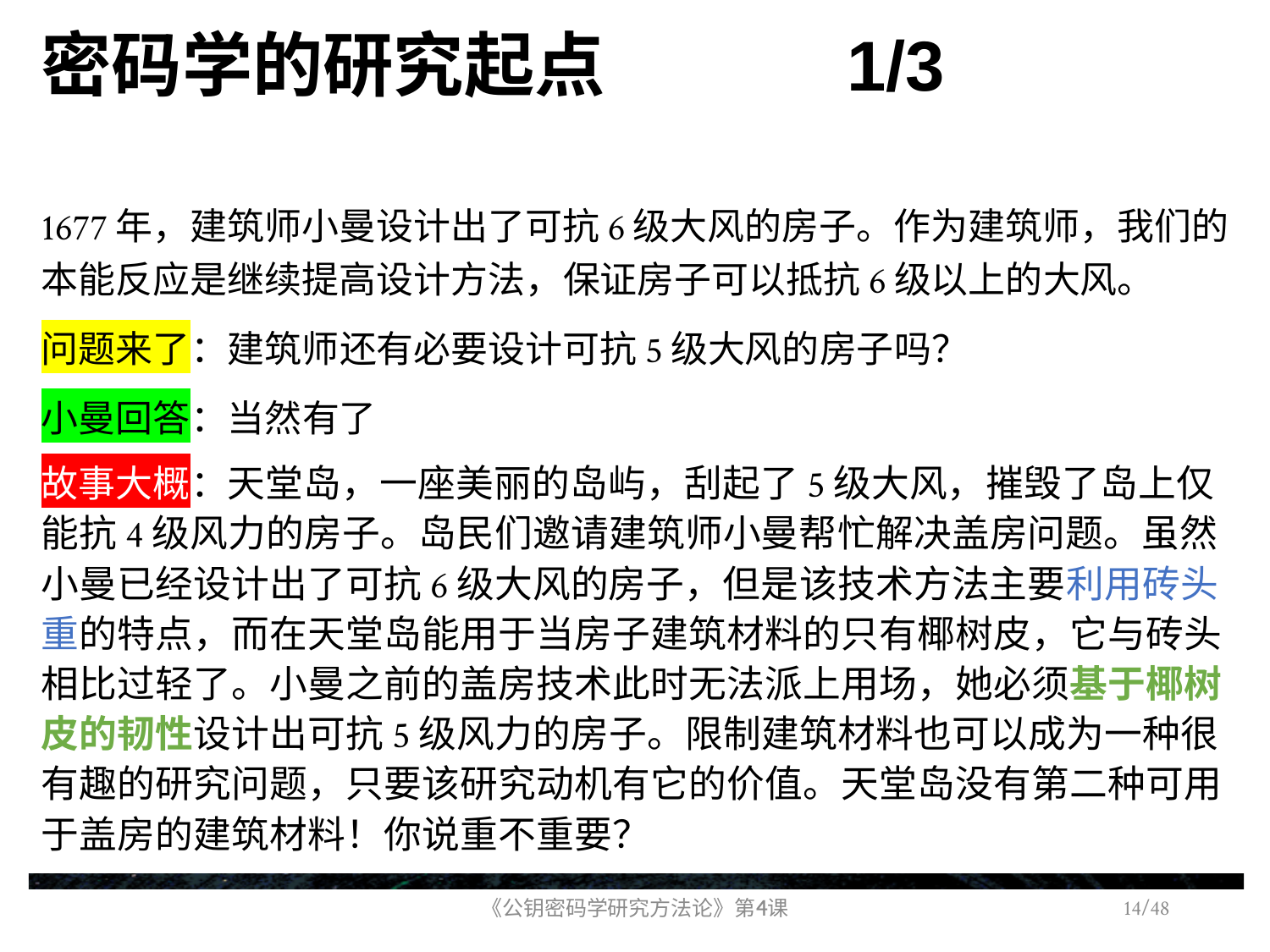

# 密码学的研究起点              1/3
1677年，建筑师小曼设计出了可抗6级大风的房子。作为建筑师，我们的本能反应是继续提高设计方法，保证房子可以抵抗6级以上的大风。
问题来了：建筑师还有必要设计可抗5级大风的房子吗？
小曼回答：当然有了
故事大概：天堂岛，一座美丽的岛屿，刮起了5级大风，摧毁了岛上仅能抗4级风力的房子。岛民们邀请建筑师小曼帮忙解决盖房问题。虽然小曼已经设计出了可抗6级大风的房子，但是该技术方法主要利用砖头重的特点，而在天堂岛能用于当房子建筑材料的只有椰树皮，它与砖头相比过轻了。小曼之前的盖房技术此时无法派上用场，她必须基于椰树皮的韧性设计出可抗5级风力的房子。限制建筑材料也可以成为一种很有趣的研究问题，只要该研究动机有它的价值。天堂岛没有第二种可用于盖房的建筑材料！你说重不重要？
《公钥密码学研究方法论》第4课
14/48